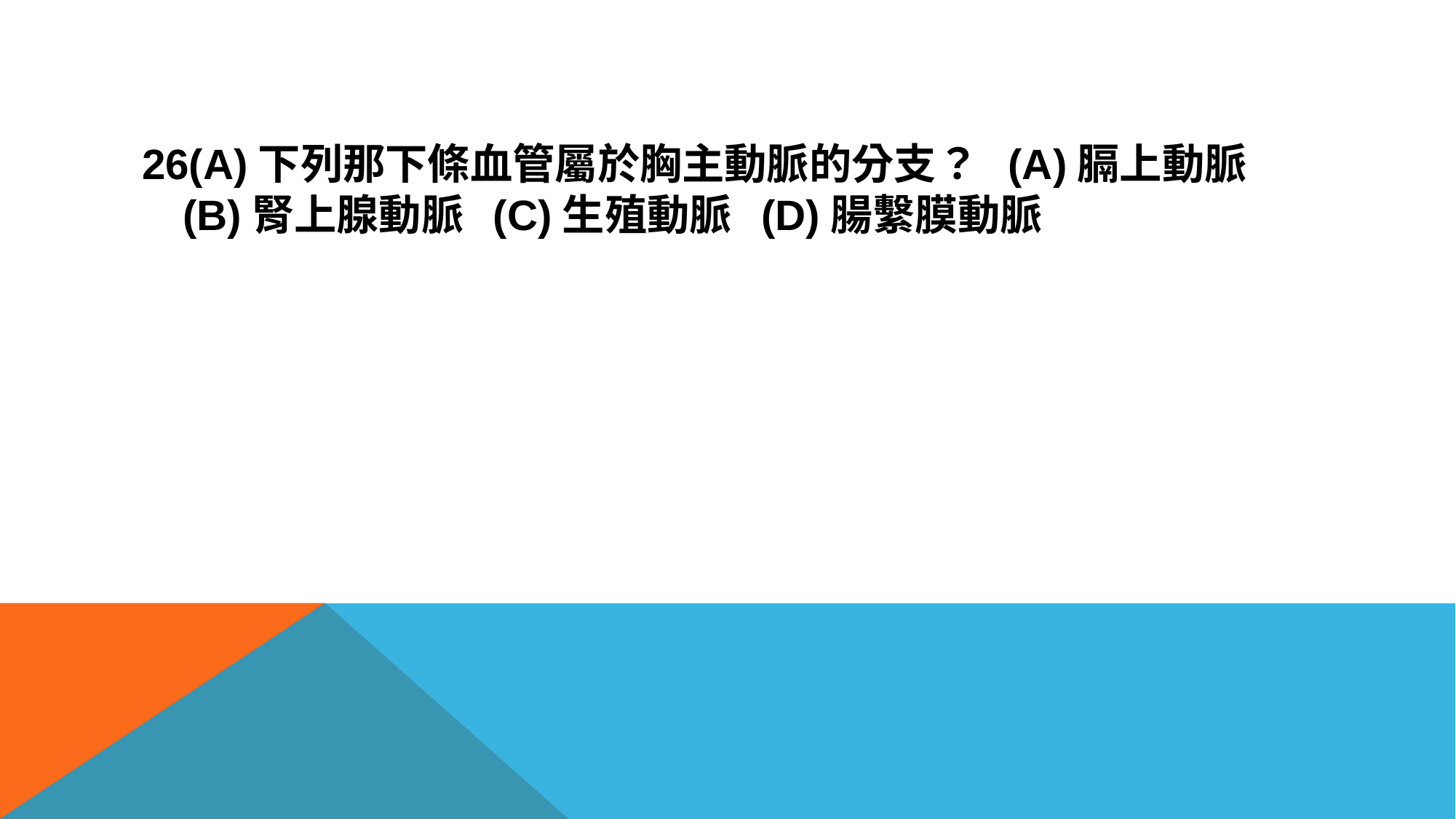

#
26(A)下列那下條血管屬於胸主動脈的分支？  (A)膈上動脈  (B)腎上腺動脈  (C)生殖動脈  (D)腸繫膜動脈